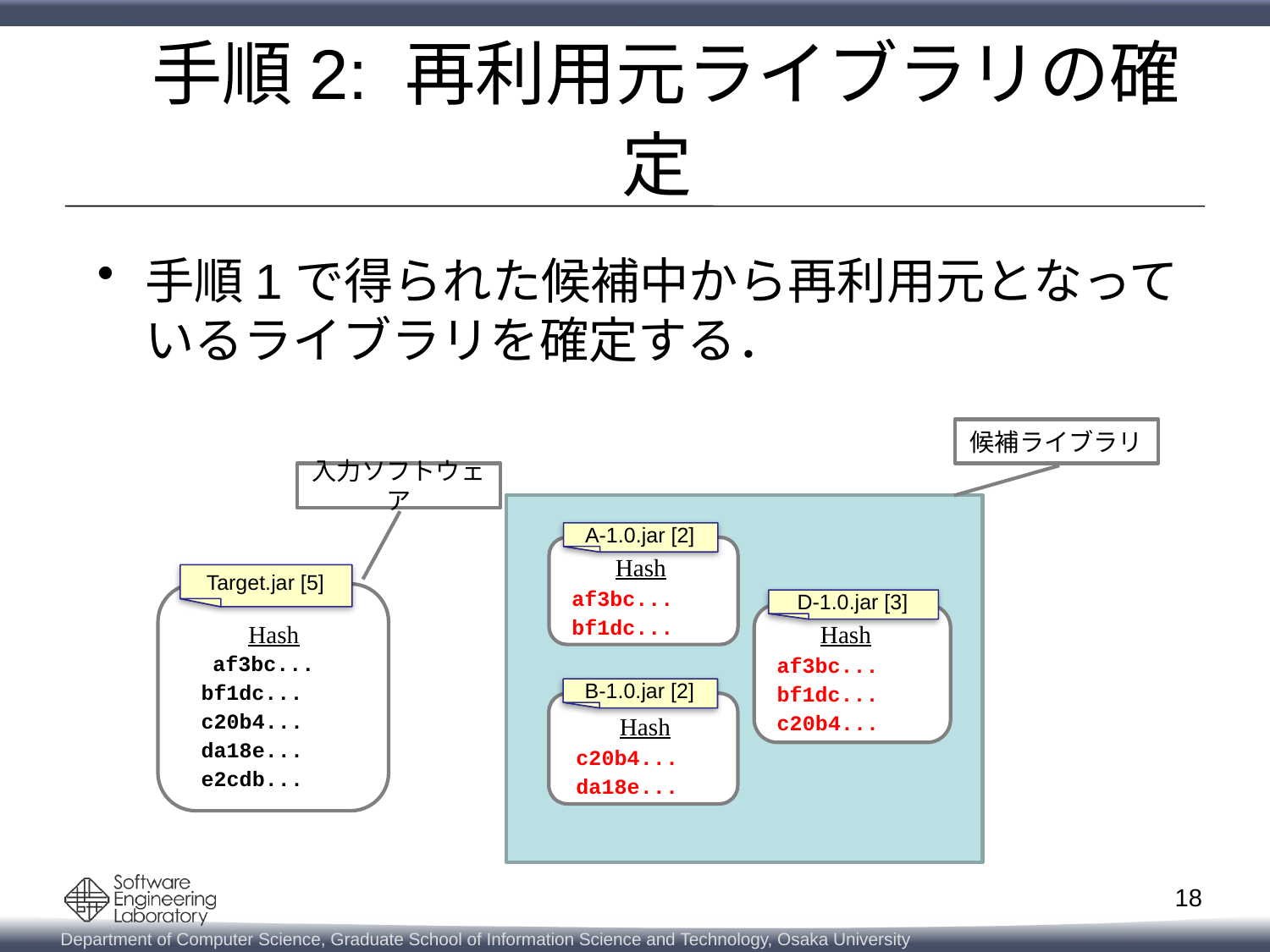

# 手順2: 再利用元ライブラリの確定

手順1で得られた候補中から再利用元となっているライブラリを確定する．
候補ライブラリ
入力ソフトウェア

A-1.0.jar [2]

Hash
af3bc...
bf1dc...
Target.jar [5]

D-1.0.jar [3]

Hash
af3bc...
bf1dc...
c20b4...
	Hash
	af3bc...
bf1dc...
c20b4...
da18e...
e2cdb...
B-1.0.jar [2]

Hash
c20b4...
da18e...
Hash
c20b4...
da18e...
18